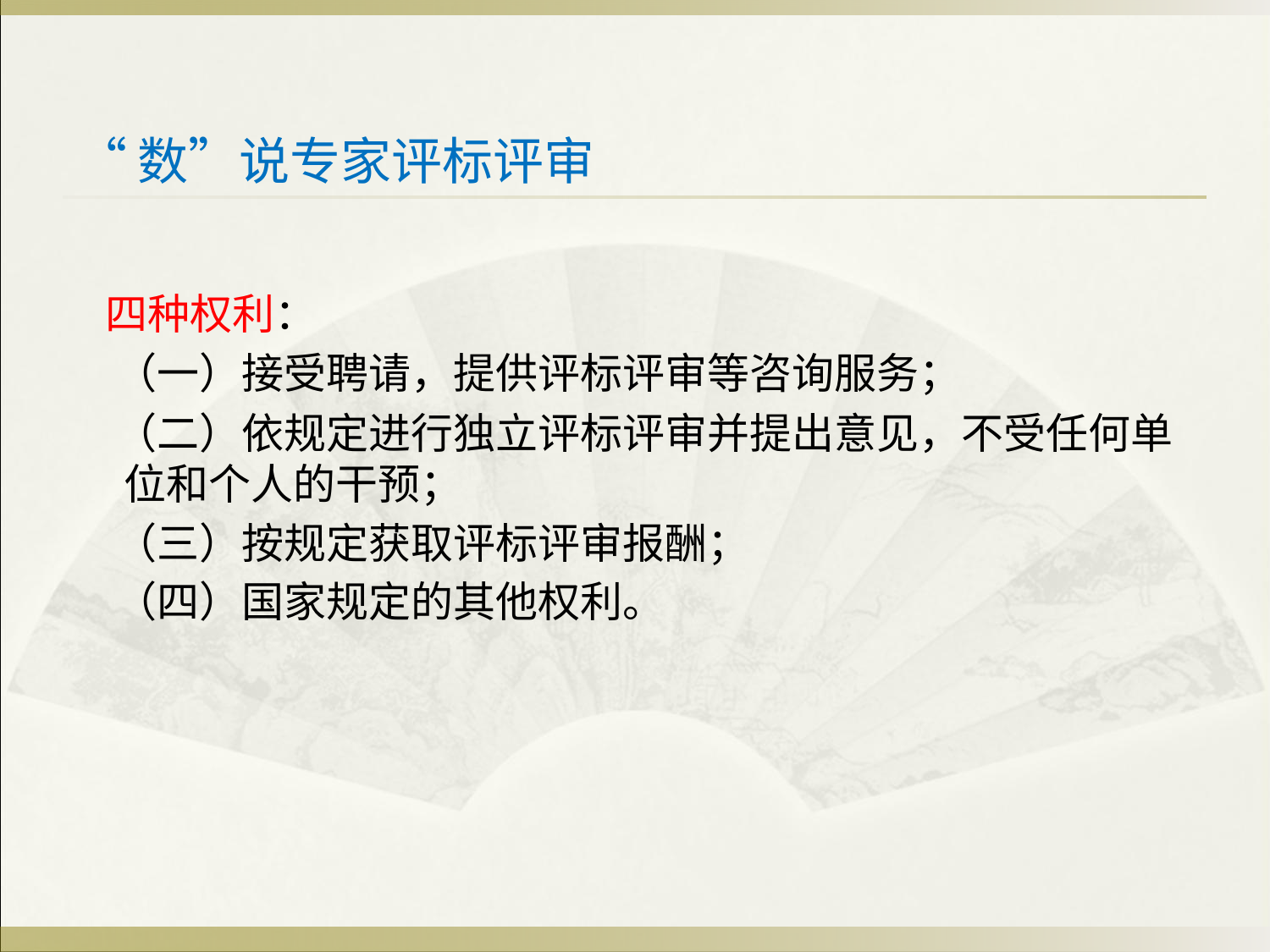

# “数”说专家评标评审

  四种权利：
   （一）接受聘请，提供评标评审等咨询服务；
   （二）依规定进行独立评标评审并提出意见，不受任何单位和个人的干预；
   （三）按规定获取评标评审报酬；
   （四）国家规定的其他权利。